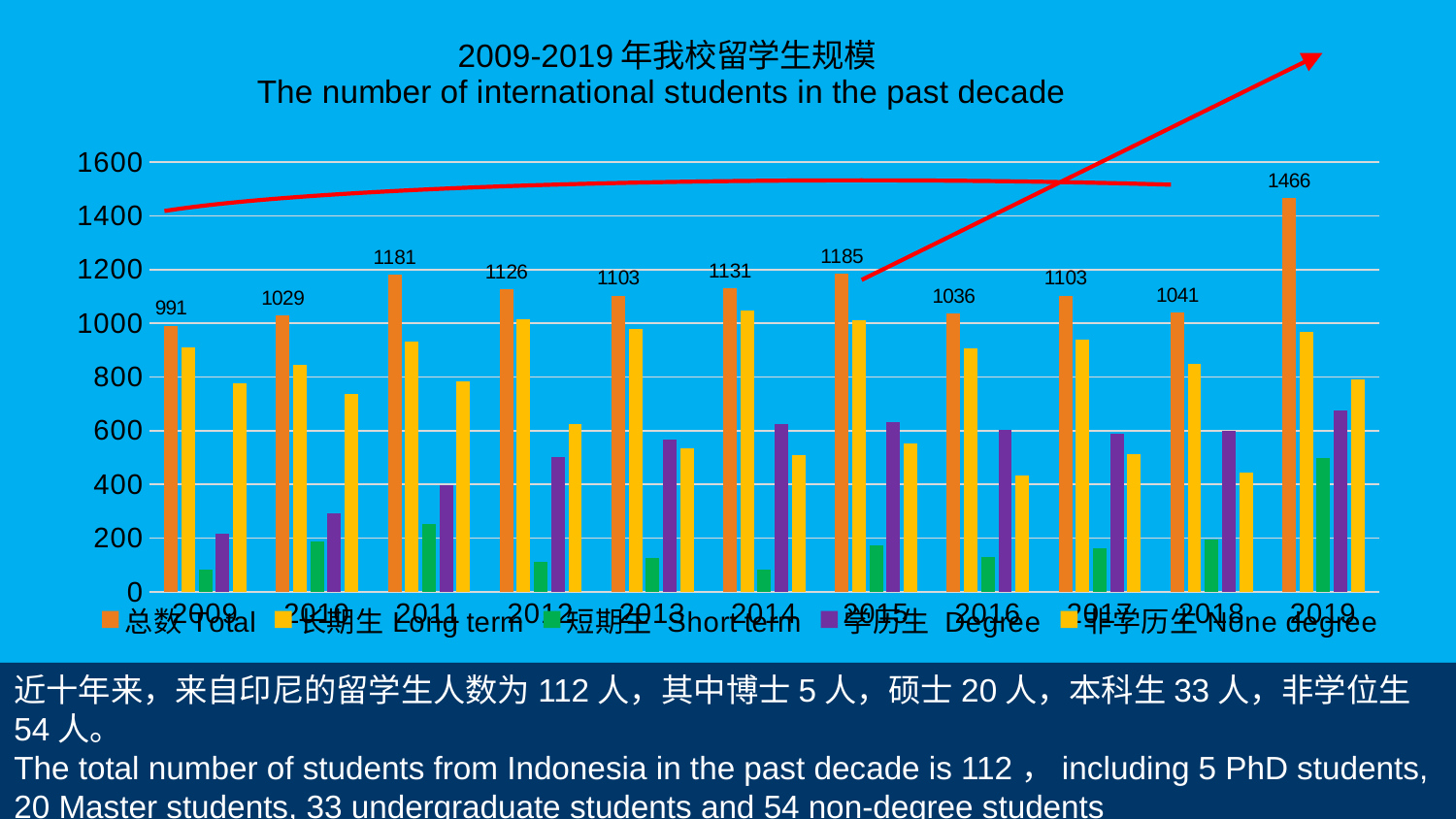

### Chart: 2009-2019年我校留学生规模
The number of international students in the past decade

| Category | 总数Total | 长期生Long term | 短期生 Short term | 学历生 Degree | 非学历生None degree |
|---|---|---|---|---|---|
| 2009 | 991.0 | 910.0 | 81.0 | 215.0 | 776.0 |
| 2010 | 1029.0 | 843.0 | 186.0 | 292.0 | 737.0 |
| 2011 | 1181.0 | 930.0 | 251.0 | 396.0 | 785.0 |
| 2012 | 1126.0 | 1014.0 | 112.0 | 503.0 | 623.0 |
| 2013 | 1103.0 | 977.0 | 126.0 | 568.0 | 535.0 |
| 2014 | 1131.0 | 1048.0 | 83.0 | 624.0 | 507.0 |
| 2015 | 1185.0 | 1011.0 | 174.0 | 633.0 | 552.0 |
| 2016 | 1036.0 | 907.0 | 129.0 | 604.0 | 432.0 |
| 2017 | 1103.0 | 940.0 | 163.0 | 590.0 | 513.0 |
| 2018 | 1041.0 | 848.0 | 193.0 | 598.0 | 443.0 |
| 2019 | 1466.0 | 969.0 | 497.0 | 676.0 | 790.0 |
近十年来，来自印尼的留学生人数为112人，其中博士5人，硕士20人，本科生33人，非学位生54人。
The total number of students from Indonesia in the past decade is 112，including 5 PhD students, 20 Master students, 33 undergraduate students and 54 non-degree students